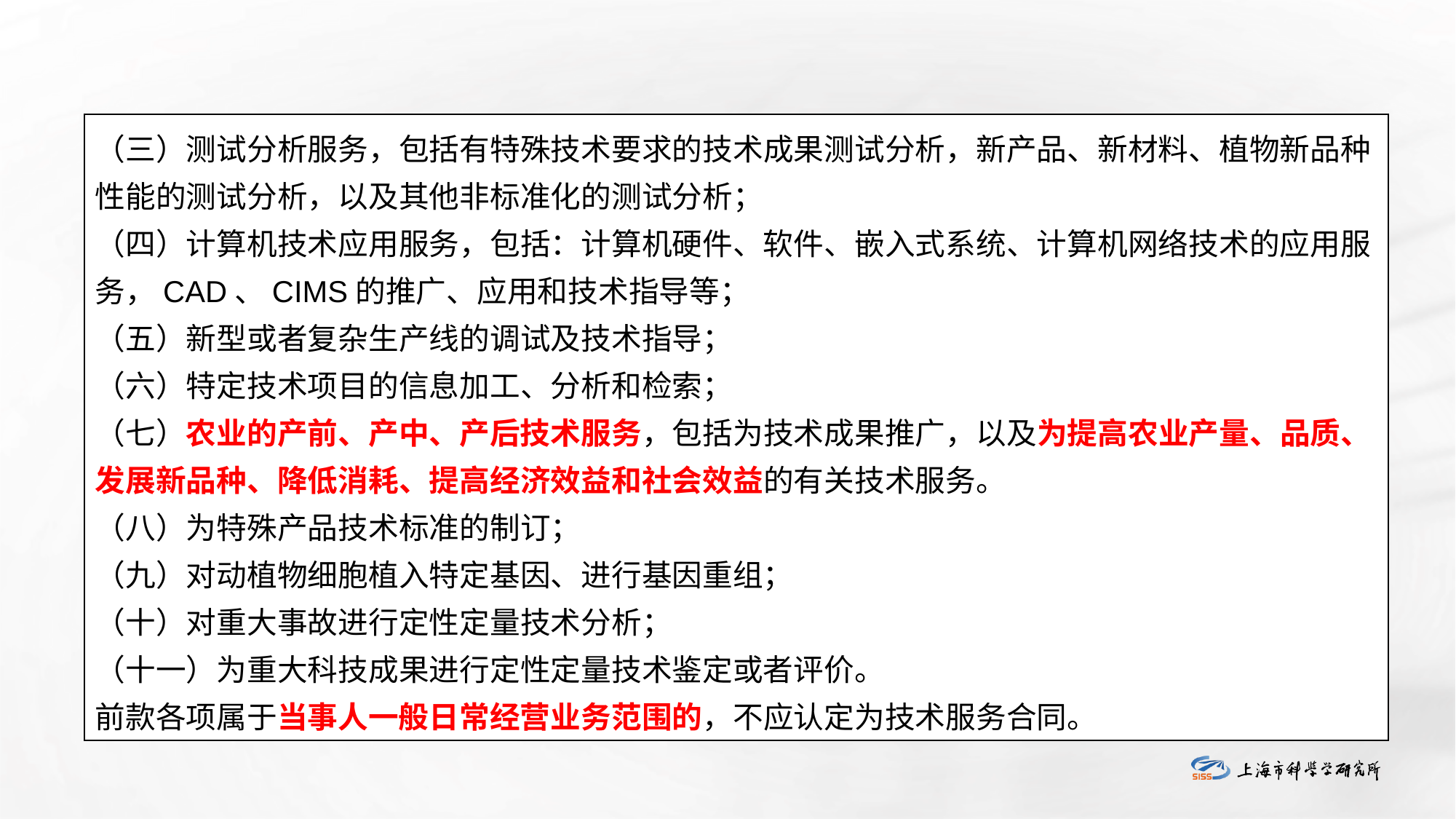

（三）测试分析服务，包括有特殊技术要求的技术成果测试分析，新产品、新材料、植物新品种性能的测试分析，以及其他非标准化的测试分析； 
（四）计算机技术应用服务，包括：计算机硬件、软件、嵌入式系统、计算机网络技术的应用服务，CAD、CIMS的推广、应用和技术指导等； 
（五）新型或者复杂生产线的调试及技术指导； 
（六）特定技术项目的信息加工、分析和检索； 
（七）农业的产前、产中、产后技术服务，包括为技术成果推广，以及为提高农业产量、品质、发展新品种、降低消耗、提高经济效益和社会效益的有关技术服务。 
（八）为特殊产品技术标准的制订； 
（九）对动植物细胞植入特定基因、进行基因重组； 
（十）对重大事故进行定性定量技术分析； 
（十一）为重大科技成果进行定性定量技术鉴定或者评价。 
前款各项属于当事人一般日常经营业务范围的，不应认定为技术服务合同。